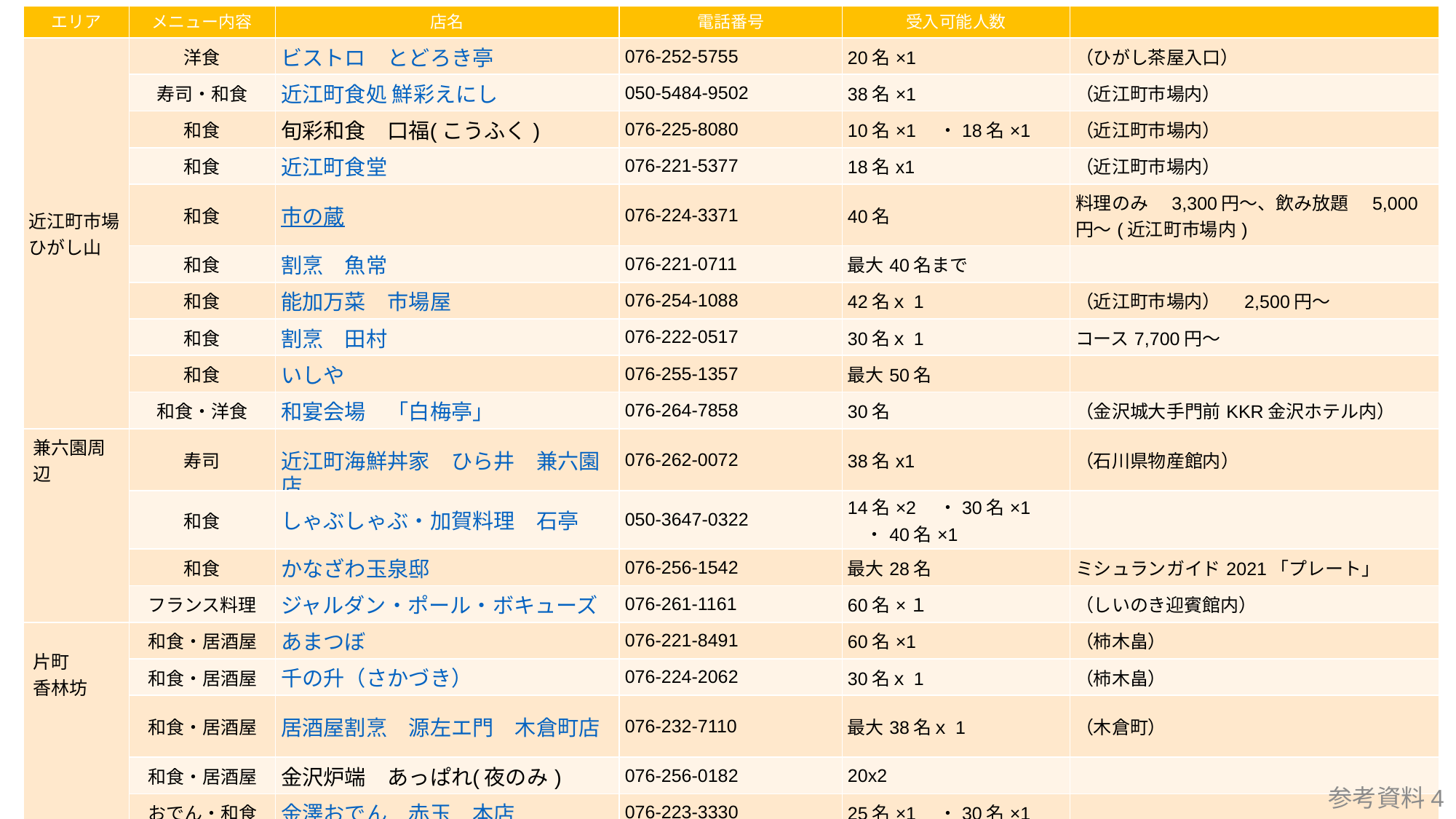

| エリア | メニュー内容 | 店名 | 電話番号 | 受入可能人数 |  |
| --- | --- | --- | --- | --- | --- |
| 近江町市場 ひがし山 | 洋食 | ビストロ　とどろき亭 | 076-252-5755 | 20名×1 | （ひがし茶屋入口） |
|  | 寿司・和食 | 近江町食処 鮮彩えにし | 050-5484-9502 | 38名×1 | （近江町市場内） |
|  | 和食 | 旬彩和食　口福(こうふく) | 076-225-8080 | 10名×1　・18名×1 | （近江町市場内） |
|  | 和食 | 近江町食堂 | 076-221-5377 | 18名x1 | （近江町市場内） |
|  | 和食 | 市の蔵 | 076-224-3371 | 40名 | 料理のみ　3,300円～、飲み放題　5,000円～(近江町市場内) |
|  | 和食 | 割烹　魚常 | 076-221-0711 | 最大40名まで |  |
|  | 和食 | 能加万菜　市場屋 | 076-254-1088 | 42名ｘ1 | （近江町市場内）　2,500円～ |
|  | 和食 | 割烹　田村 | 076-222-0517 | 30名ｘ1 | コース7,700円～ |
|  | 和食 | いしや | 076-255-1357 | 最大50名 |  |
|  | 和食・洋食 | 和宴会場　「白梅亭」 | 076-264-7858 | 30名 | （金沢城大手門前KKR金沢ホテル内） |
| 兼六園周辺 | 寿司 | 近江町海鮮丼家　ひら井　兼六園店 | 076-262-0072 | 38名x1 | （石川県物産館内） |
|  | 和食 | しゃぶしゃぶ・加賀料理　石亭 | 050-3647-0322 | 14名×2　・30名×1　・40名×1 |  |
|  | 和食 | かなざわ玉泉邸 | 076-256-1542 | 最大28名 | ミシュランガイド2021「プレート」 |
|  | フランス料理 | ジャルダン・ポール・ボキューズ | 076-261-1161 | 60名×１ | （しいのき迎賓館内） |
| 片町 香林坊 | 和食・居酒屋 | あまつぼ | 076-221-8491 | 60名×1 | （柿木畠） |
|  | 和食・居酒屋 | 千の升（さかづき） | 076-224-2062 | 30名ｘ1 | （柿木畠） |
|  | 和食・居酒屋 | 居酒屋割烹　源左エ門　木倉町店 | 076-232-7110 | 最大38名ｘ1 | （木倉町） |
|  | 和食・居酒屋 | 金沢炉端　あっぱれ(夜のみ) | 076-256-0182 | 20x2 |  |
|  | おでん・和食 | 金澤おでん　赤玉　本店 | 076-223-3330 | 25名×1　・30名×1 |  |
団体向け食事施設情報
参考資料4